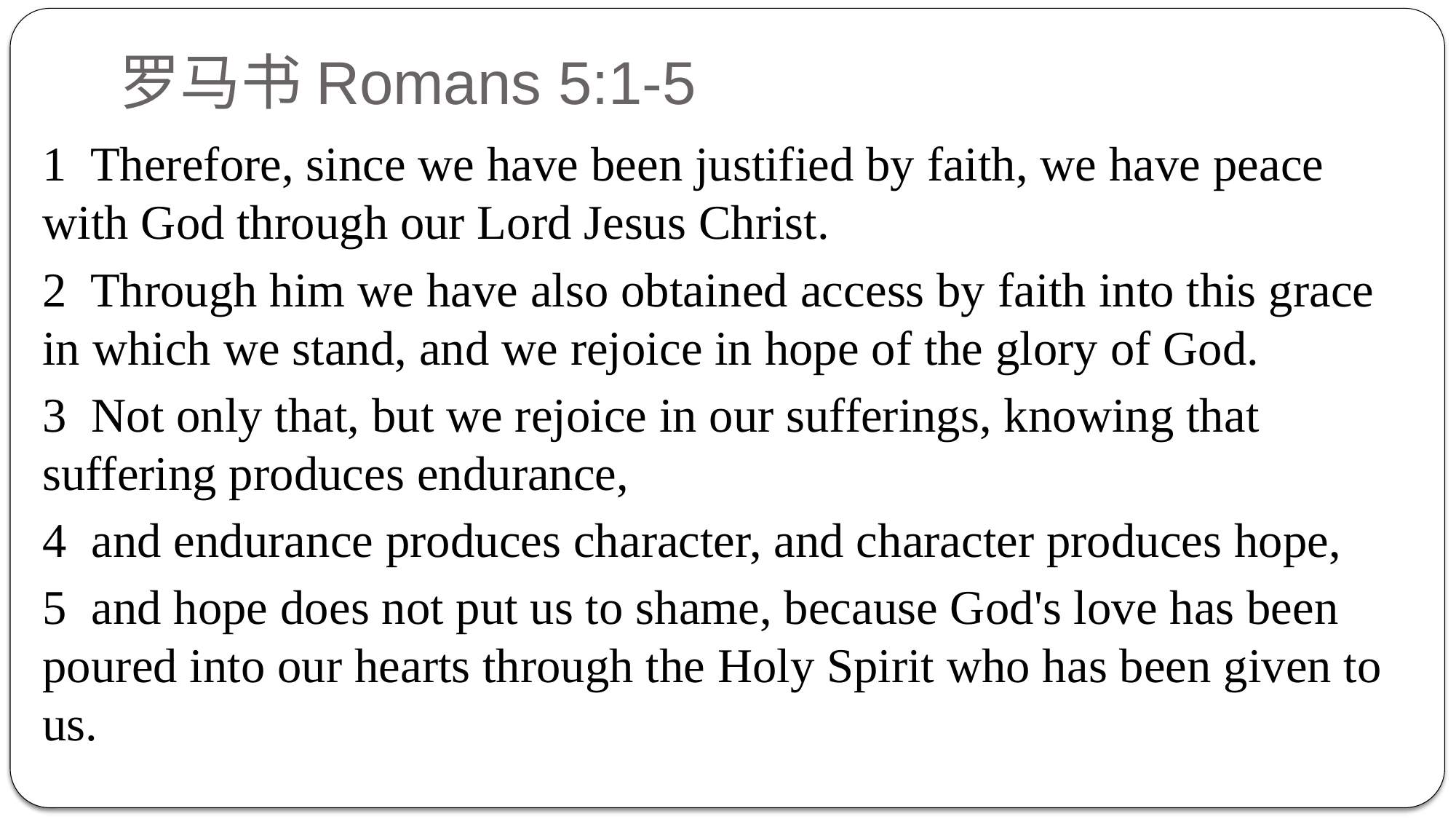

罗马书Romans 5:1-5
1  Therefore, since we have been justified by faith, we have peace with God through our Lord Jesus Christ.
2  Through him we have also obtained access by faith into this grace in which we stand, and we rejoice in hope of the glory of God.
3  Not only that, but we rejoice in our sufferings, knowing that suffering produces endurance,
4  and endurance produces character, and character produces hope,
5  and hope does not put us to shame, because God's love has been poured into our hearts through the Holy Spirit who has been given to us.